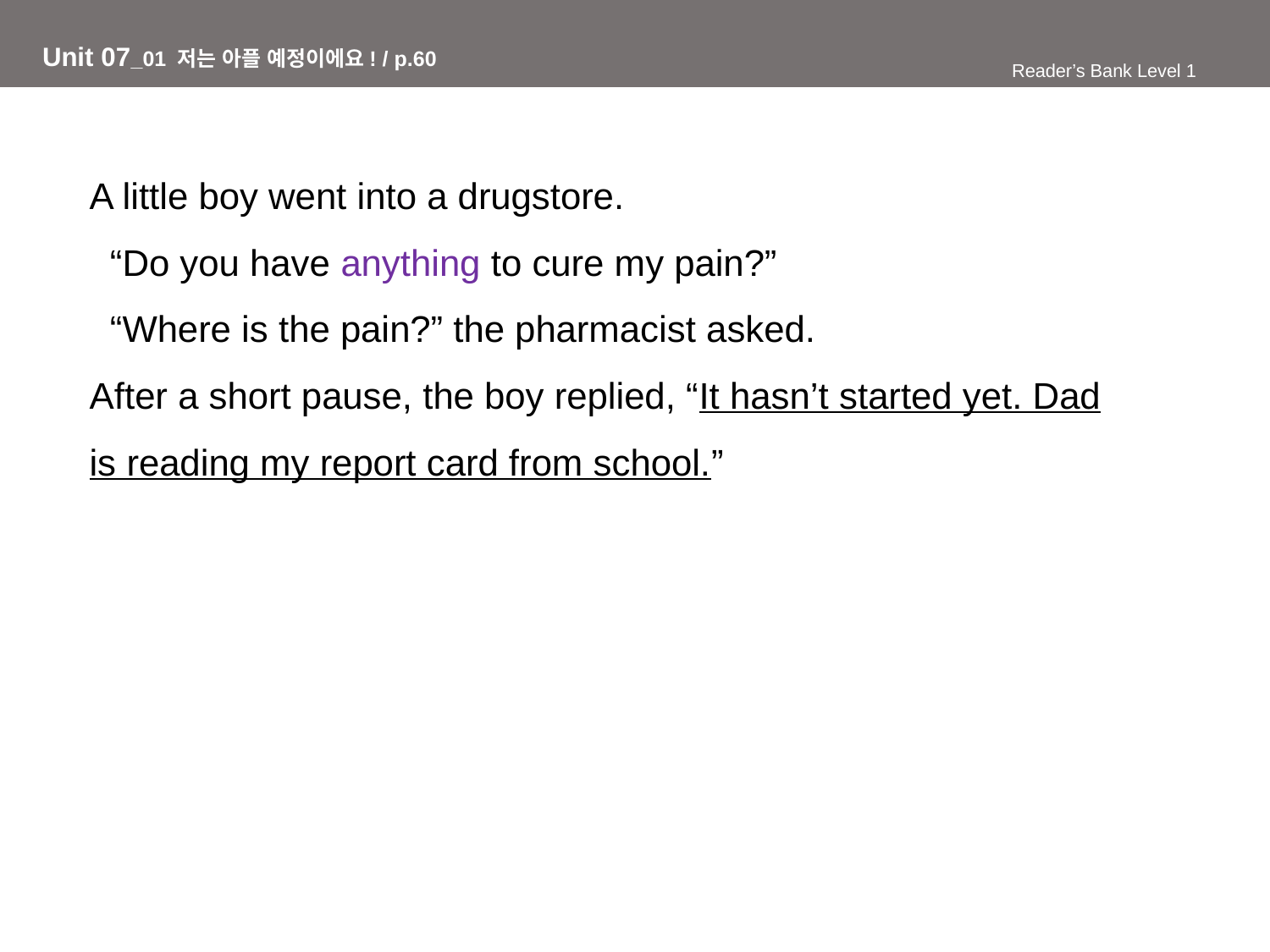

# Unit 07_01 저는 아플 예정이에요! / p.60
Reader’s Bank Level 1

A little boy went into a drugstore.
  “Do you have anything to cure my pain?”
  “Where is the pain?” the pharmacist asked.
After a short pause, the boy replied, “It hasn’t started yet. Dad
is reading my report card from school.”